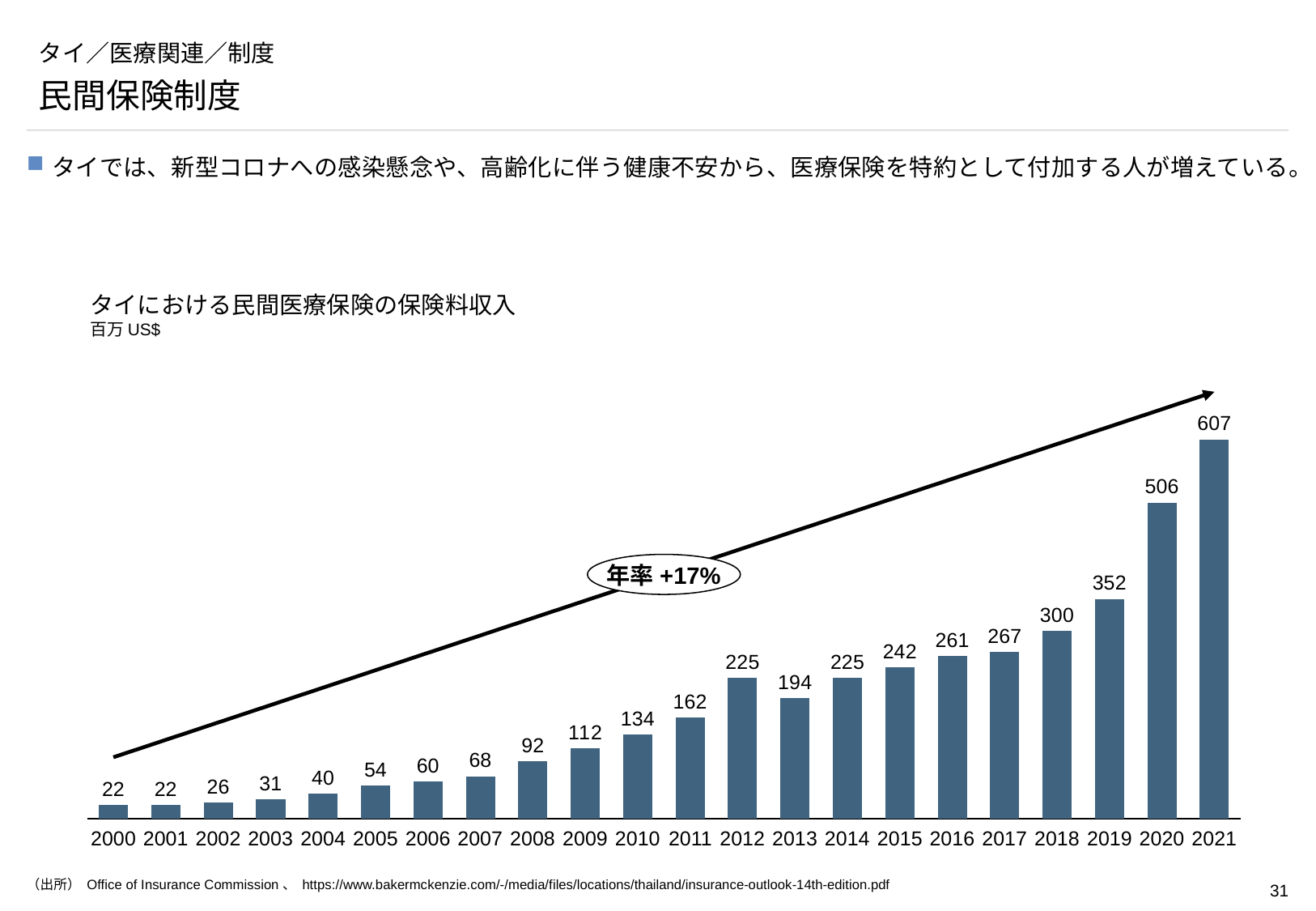

# タイ／医療関連／制度
民間保険制度
タイでは、新型コロナへの感染懸念や、高齢化に伴う健康不安から、医療保険を特約として付加する人が増えている。
タイにおける民間医療保険の保険料収入
百万US$

### Chart

| Category |  |
|---|---|
年率+17%
2000
2001
2002
2003
2004
2005
2006
2007
2008
2009
2010
2011
2012
2013
2014
2015
2016
2017
2018
2019
2020
2021
（出所） Office of Insurance Commission、 https://www.bakermckenzie.com/-/media/files/locations/thailand/insurance-outlook-14th-edition.pdf